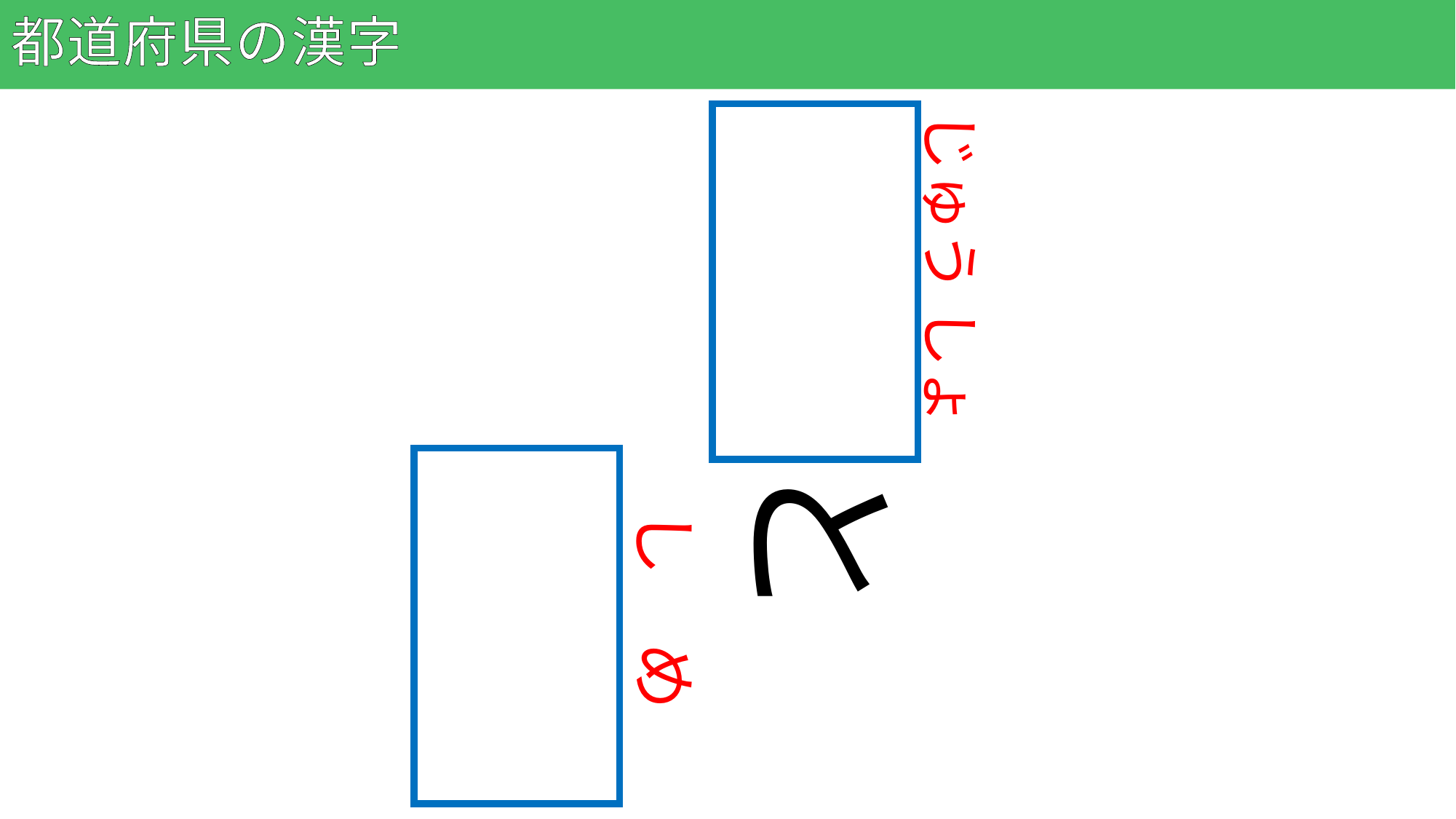

# 都道府県の漢字
81
じゅう しょ

住所と

氏名
し　めい